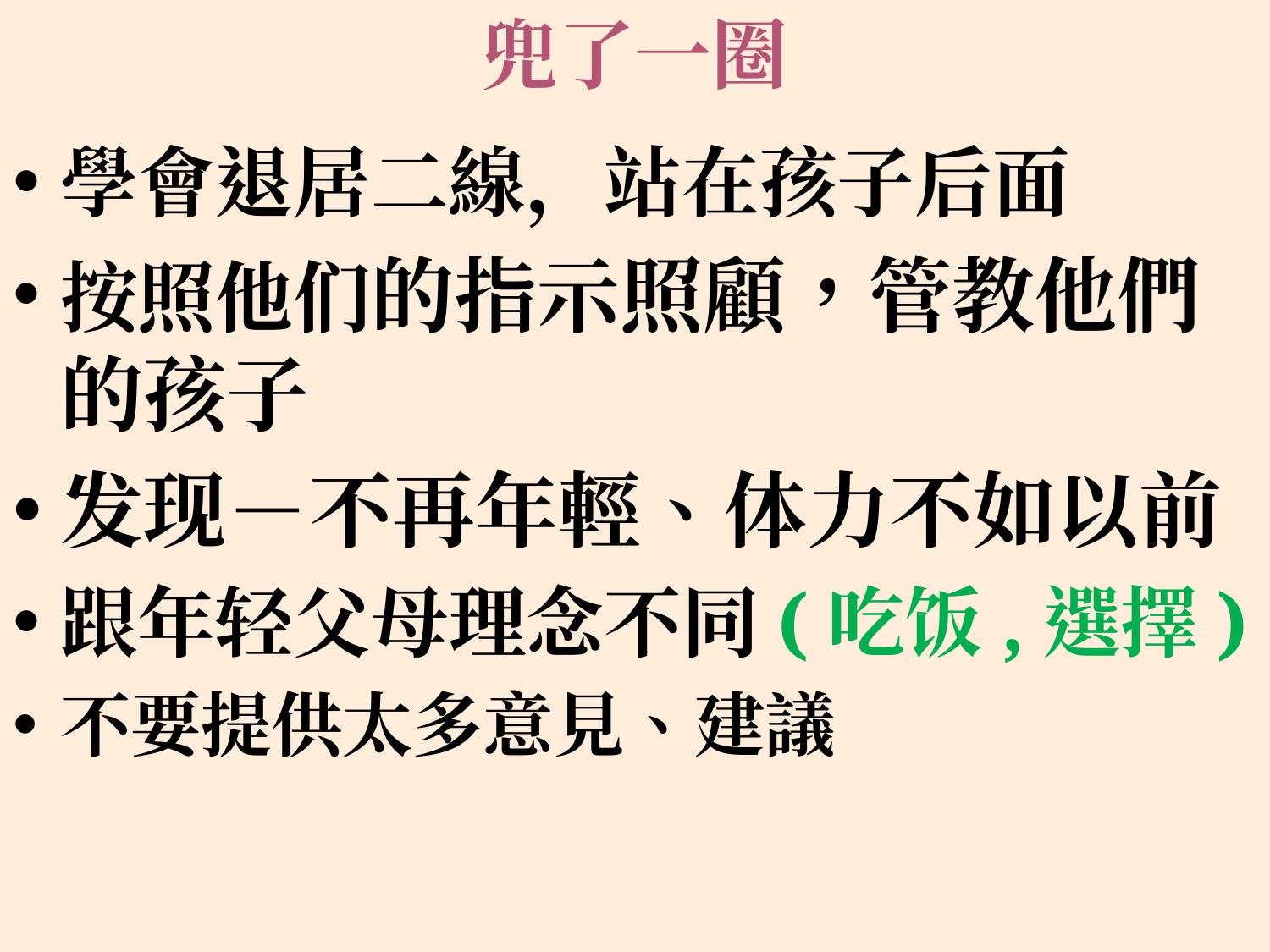

# 兜了一圈
學會退居二線，站在孩子后面
按照他们的指示照顧，管教他們的孩子
发现－不再年輕、体力不如以前
跟年轻父母理念不同(吃饭,選擇)
不要提供太多意見、建議